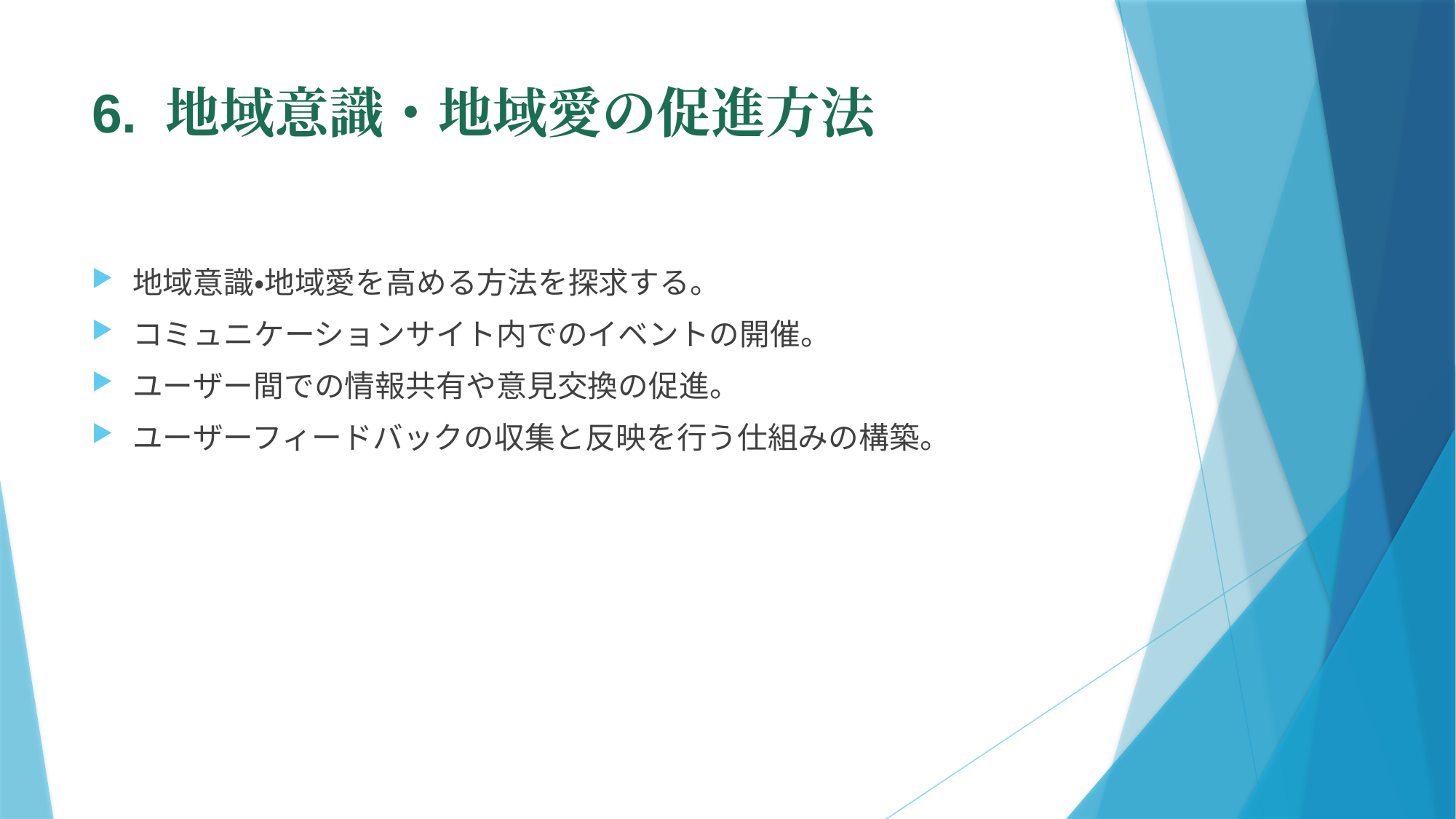

# 6. 地域意識・地域愛の促進方法
地域意識・地域愛を高める方法を探求する。
コミュニケーションサイト内でのイベントの開催。
ユーザー間での情報共有や意見交換の促進。
ユーザーフィードバックの収集と反映を行う仕組みの構築。